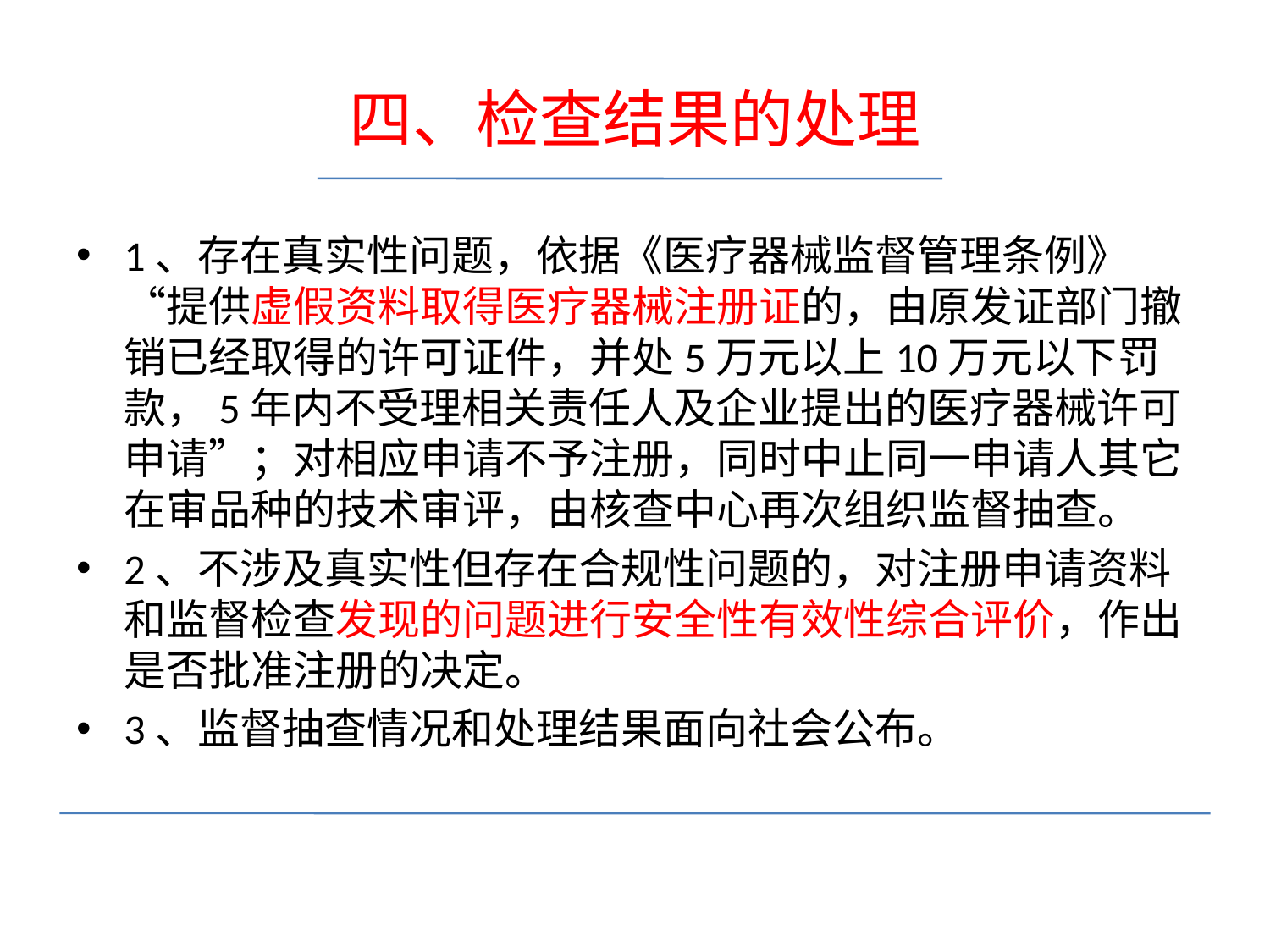

# 四、检查结果的处理
1、存在真实性问题，依据《医疗器械监督管理条例》“提供虚假资料取得医疗器械注册证的，由原发证部门撤销已经取得的许可证件，并处5万元以上10万元以下罚款，5年内不受理相关责任人及企业提出的医疗器械许可申请”；对相应申请不予注册，同时中止同一申请人其它在审品种的技术审评，由核查中心再次组织监督抽查。
2、不涉及真实性但存在合规性问题的，对注册申请资料和监督检查发现的问题进行安全性有效性综合评价，作出是否批准注册的决定。
3、监督抽查情况和处理结果面向社会公布。